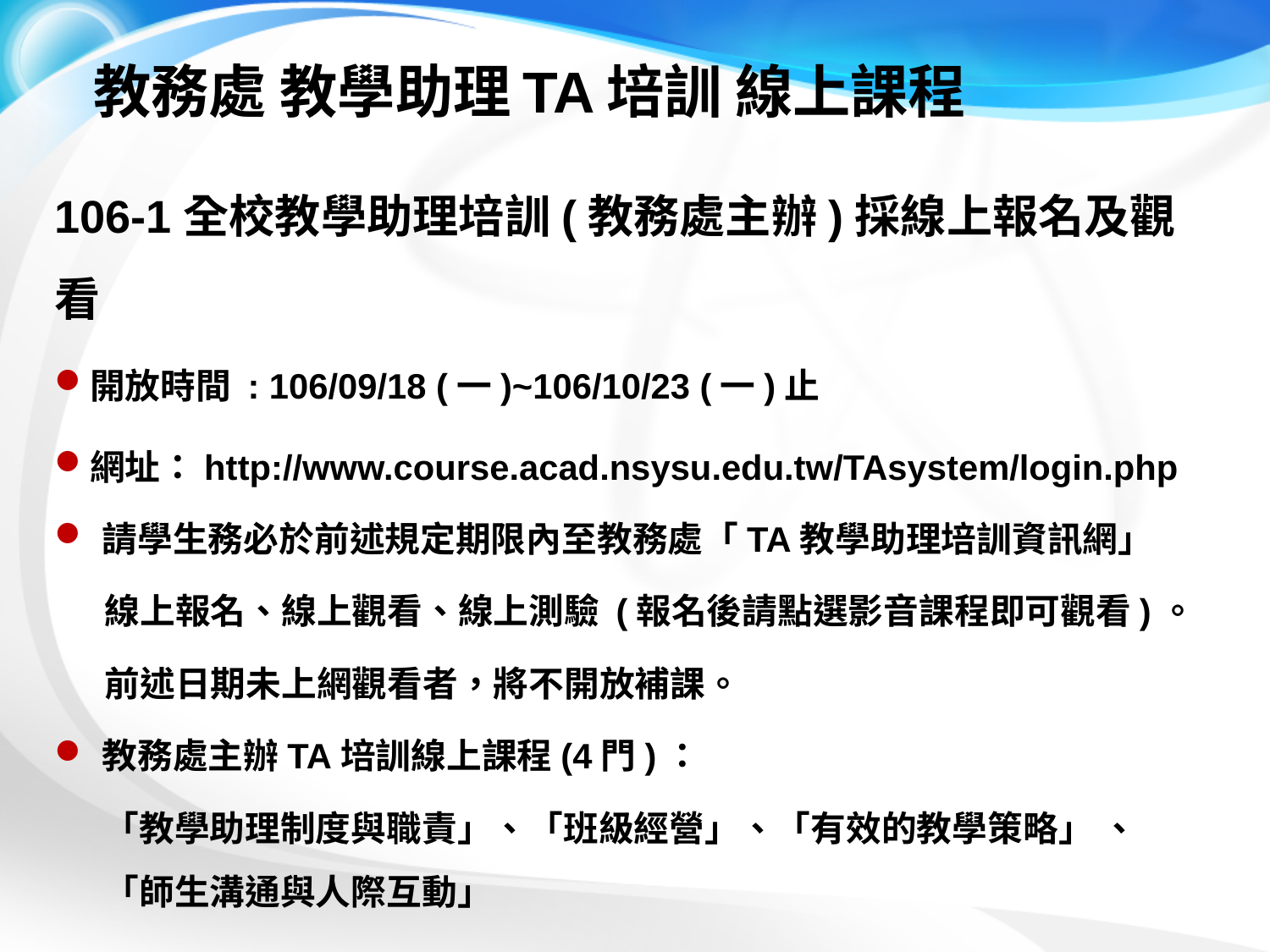

# 教務處 教學助理TA培訓 線上課程
106-1全校教學助理培訓(教務處主辦)採線上報名及觀看
開放時間 : 106/09/18 (一)~106/10/23 (一)止
網址：http://www.course.acad.nsysu.edu.tw/TAsystem/login.php
請學生務必於前述規定期限內至教務處「TA教學助理培訓資訊網」
線上報名、線上觀看、線上測驗 (報名後請點選影音課程即可觀看)。
前述日期未上網觀看者，將不開放補課。
教務處主辦TA培訓線上課程(4門)：
「教學助理制度與職責」、「班級經營」、「有效的教學策略」 、 「師生溝通與人際互動」
承辦人：教務處教學發展中心王苡晴小姐，分機2 1 6 2 。